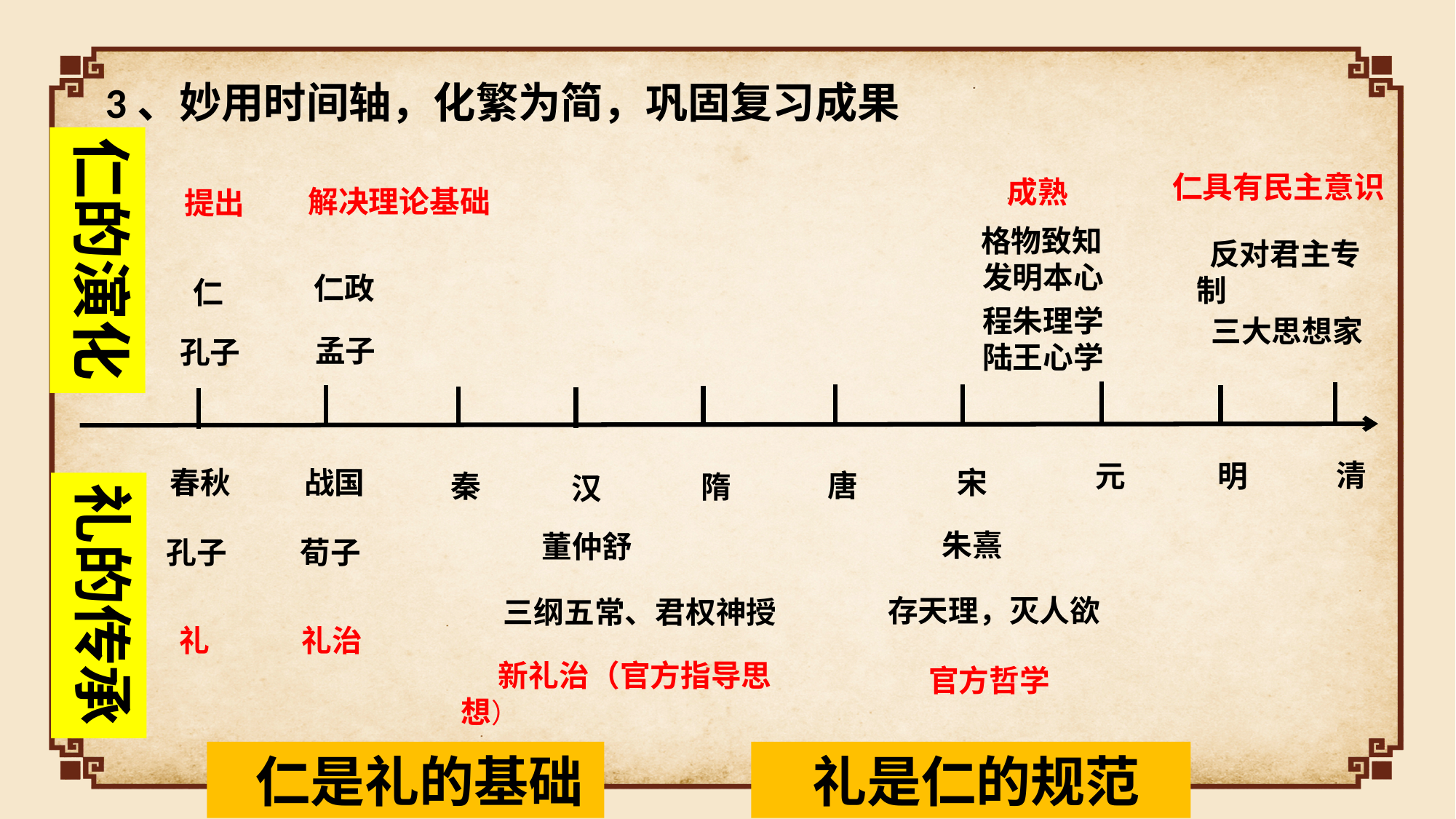

3、妙用时间轴，化繁为简，巩固复习成果
仁的演化
仁具有民主意识
       成熟
 解决理论基础
  提出
 格物致知
 发明本心
 反对君主专制
   仁政
   仁
 程朱理学
 陆王心学
 三大思想家
  孟子
  孔子
       清
       元
       明
      宋
      春秋
     战国
      唐
      秦
      隋
      汉
礼的传承
    朱熹
  董仲舒
  孔子
  荀子
      存天理，灭人欲
     三纲五常、君权神授
     礼
     礼治
     新礼治（官方指导思想）
     官方哲学
  仁是礼的基础
   礼是仁的规范